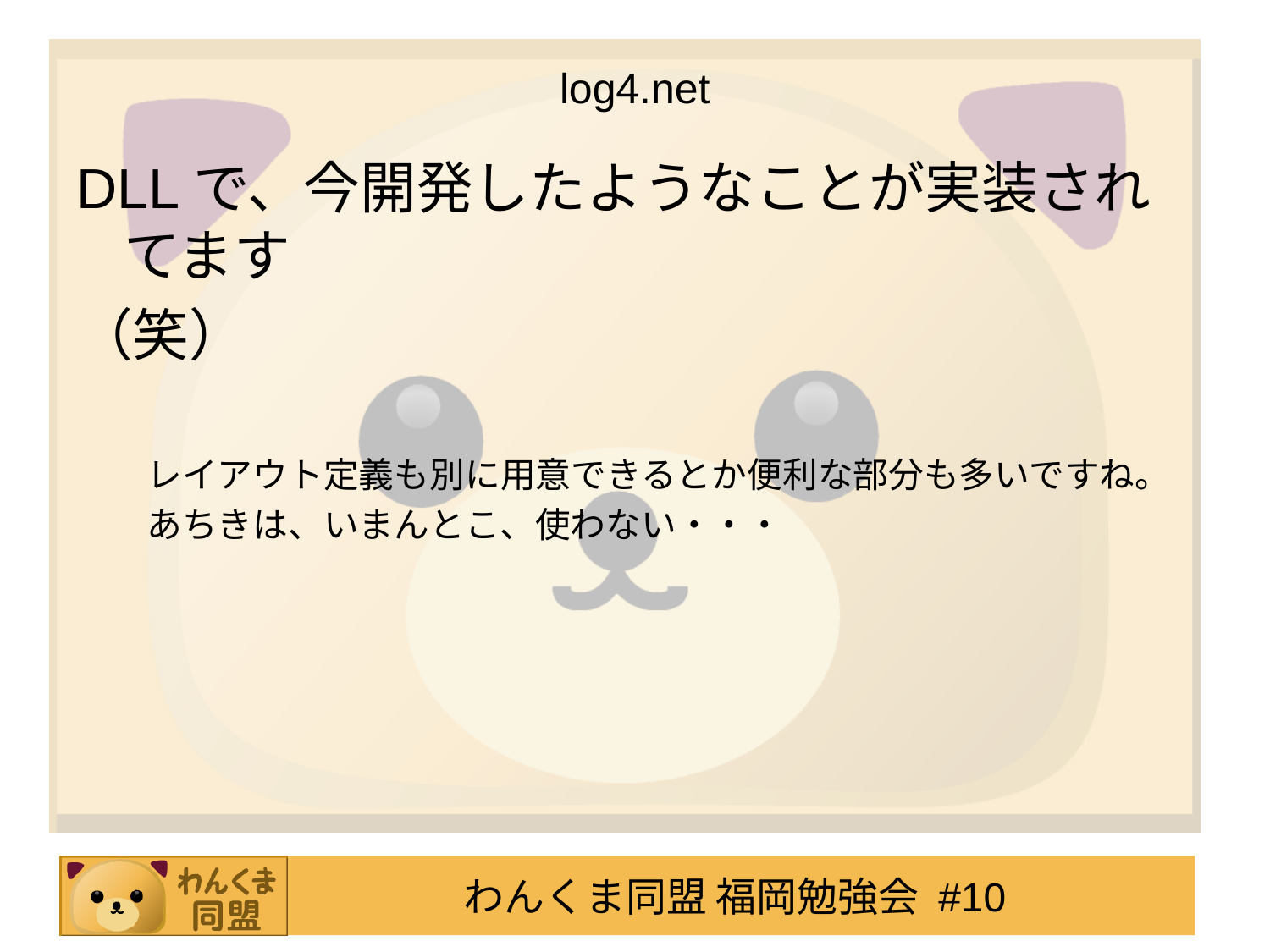

# log4.net
DLLで、今開発したようなことが実装されてます
（笑）

　　レイアウト定義も別に用意できるとか便利な部分も多いですね。
　　あちきは、いまんとこ、使わない・・・